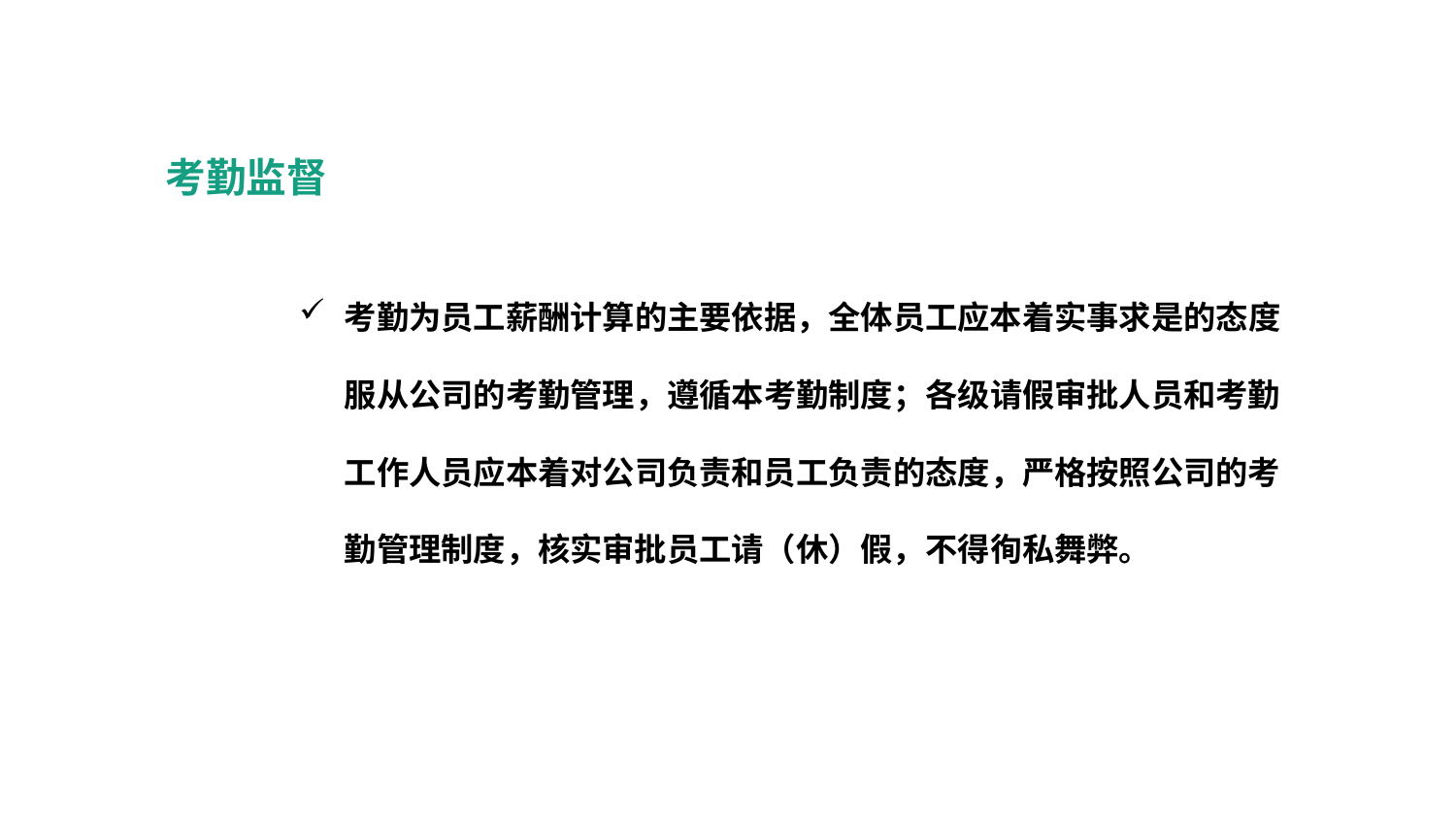

考勤监督
考勤为员工薪酬计算的主要依据，全体员工应本着实事求是的态度服从公司的考勤管理，遵循本考勤制度；各级请假审批人员和考勤工作人员应本着对公司负责和员工负责的态度，严格按照公司的考勤管理制度，核实审批员工请（休）假，不得徇私舞弊。